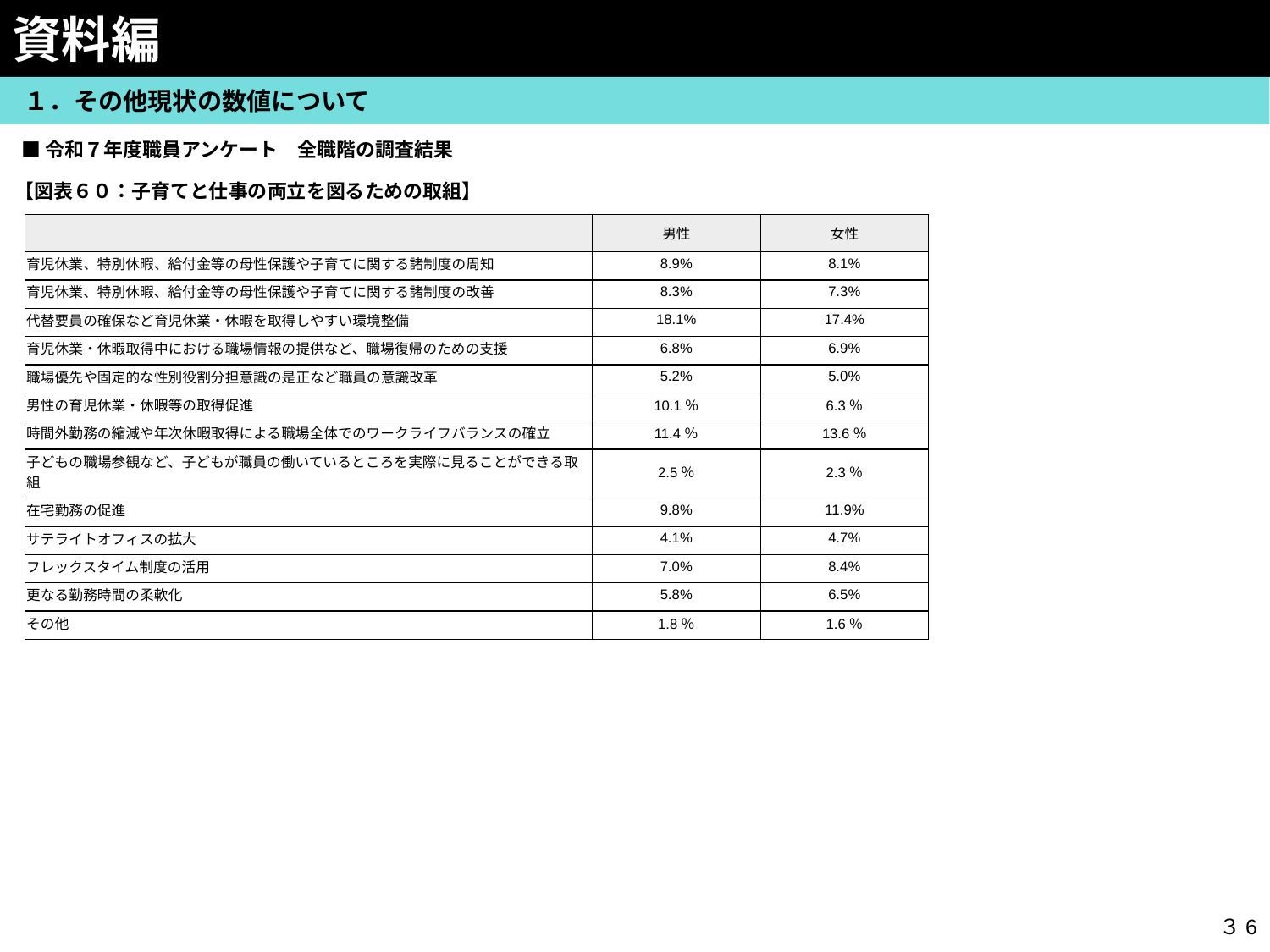

資料編
　１．その他現状の数値について
■令和７年度職員アンケート　全職階の調査結果

【図表６０：子育てと仕事の両立を図るための取組】
|  | 男性 | 女性 |
| --- | --- | --- |
| 育児休業、特別休暇、給付金等の母性保護や子育てに関する諸制度の周知 | 8.9% | 8.1% |
| 育児休業、特別休暇、給付金等の母性保護や子育てに関する諸制度の改善 | 8.3% | 7.3% |
| 代替要員の確保など育児休業・休暇を取得しやすい環境整備 | 18.1% | 17.4% |
| 育児休業・休暇取得中における職場情報の提供など、職場復帰のための支援 | 6.8% | 6.9% |
| 職場優先や固定的な性別役割分担意識の是正など職員の意識改革 | 5.2% | 5.0% |
| 男性の育児休業・休暇等の取得促進 | 10.1％ | 6.3％ |
| 時間外勤務の縮減や年次休暇取得による職場全体でのワークライフバランスの確立 | 11.4％ | 13.6％ |
| 子どもの職場参観など、子どもが職員の働いているところを実際に見ることができる取組 | 2.5％ | 2.3％ |
| 在宅勤務の促進 | 9.8% | 11.9% |
| サテライトオフィスの拡大 | 4.1% | 4.7% |
| フレックスタイム制度の活用 | 7.0% | 8.4% |
| 更なる勤務時間の柔軟化 | 5.8% | 6.5% |
| その他 | 1.8％ | 1.6％ |
３6